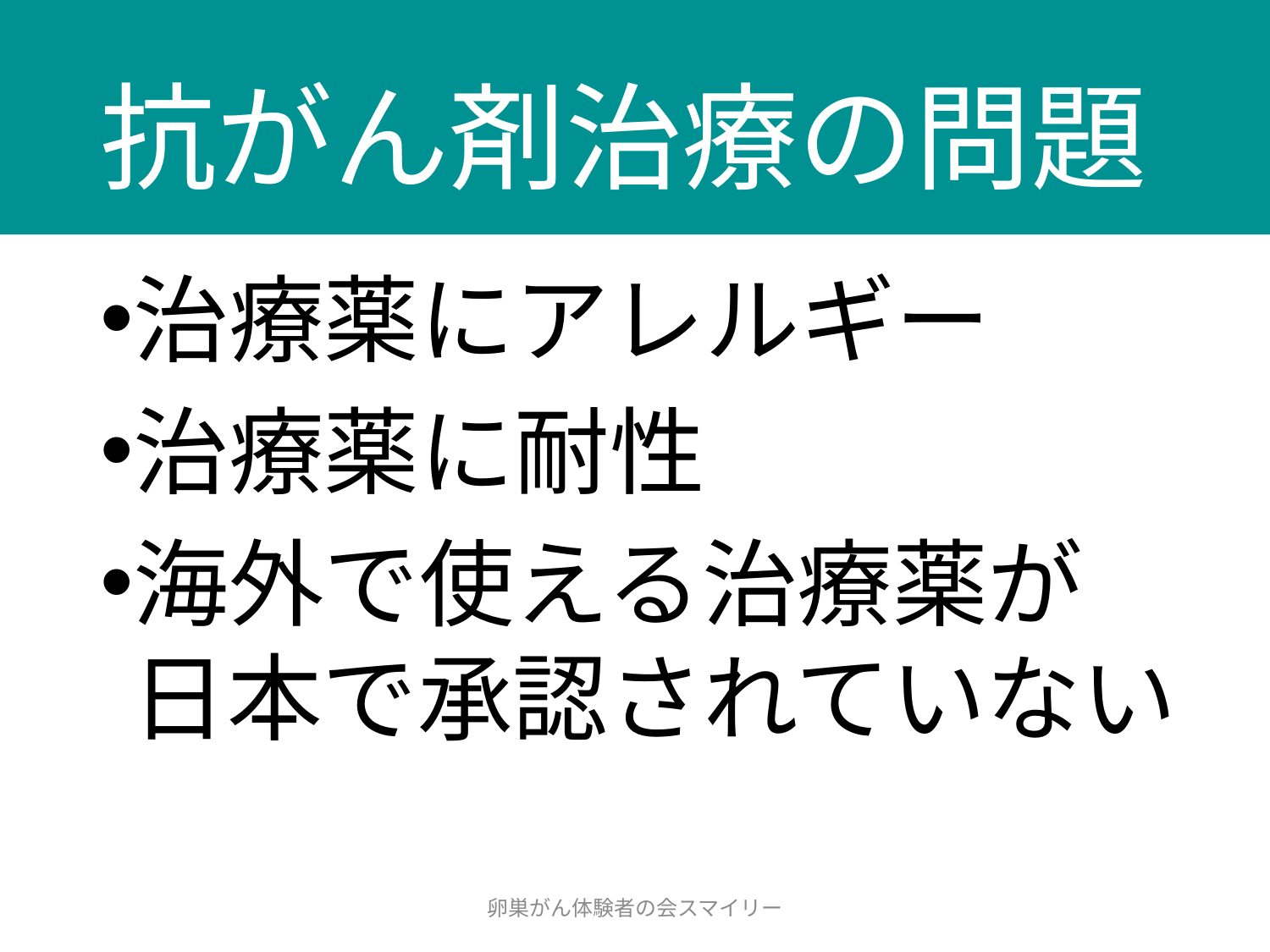

# 抗がん剤治療の問題
治療薬にアレルギー
治療薬に耐性
海外で使える治療薬が
日本で承認されていない
卵巣がん体験者の会スマイリー